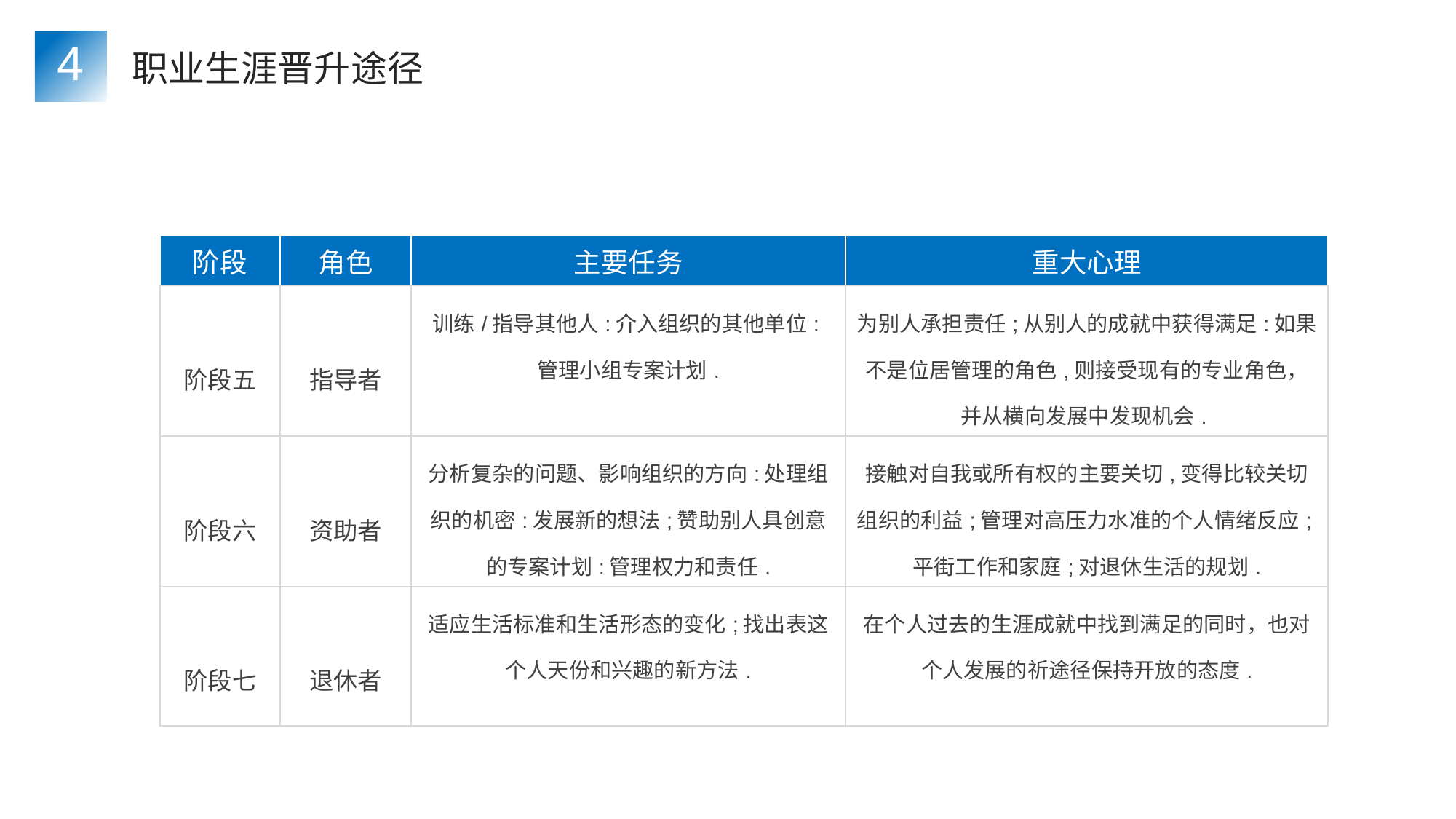

4
职业生涯晋升途径
| 阶段 | 角色 | 主要任务 | 重大心理 |
| --- | --- | --- | --- |
| 阶段五 | 指导者 | 训练/指导其他人:介入组织的其他单位:管理小组专案计划. | 为别人承担责任;从别人的成就中获得满足:如果不是位居管理的角色,则接受现有的专业角色，并从横向发展中发现机会. |
| 阶段六 | 资助者 | 分析复杂的问题、影响组织的方向:处理组织的机密:发展新的想法;赞助别人具创意的专案计划:管理权力和责任. | 接触对自我或所有权的主要关切,变得比较关切组织的利益;管理对高压力水准的个人情绪反应;平街工作和家庭;对退休生活的规划. |
| 阶段七 | 退休者 | 适应生活标准和生活形态的变化;找出表这个人天份和兴趣的新方法. | 在个人过去的生涯成就中找到满足的同时，也对个人发展的祈途径保持开放的态度. |